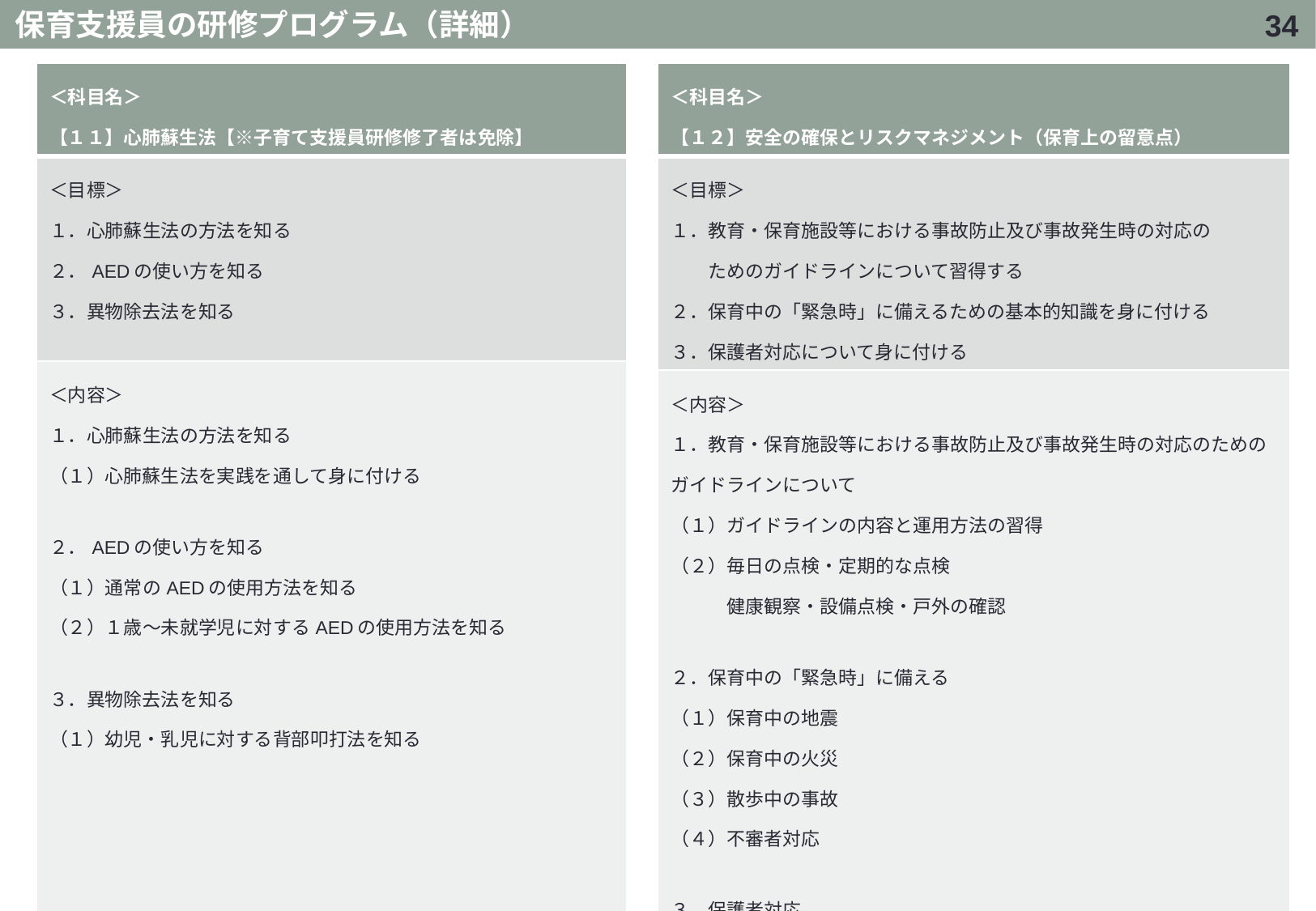

保育支援員の研修プログラム（詳細）
34
| ＜科目名＞ 【１１】心肺蘇生法【※子育て支援員研修修了者は免除】 |
| --- |
| ＜目標＞ １．心肺蘇生法の方法を知る ２．AEDの使い方を知る ３．異物除去法を知る |
| ＜内容＞ １．心肺蘇生法の方法を知る （１）心肺蘇生法を実践を通して身に付ける ２．AEDの使い方を知る （１）通常のAEDの使用方法を知る （２）１歳～未就学児に対するAEDの使用方法を知る ３．異物除去法を知る （１）幼児・乳児に対する背部叩打法を知る |
| ＜科目名＞ 【１２】安全の確保とリスクマネジメント（保育上の留意点） |
| --- |
| ＜目標＞ １．教育・保育施設等における事故防止及び事故発生時の対応の 　　ためのガイドラインについて習得する ２．保育中の「緊急時」に備えるための基本的知識を身に付ける ３．保護者対応について身に付ける |
| ＜内容＞ １．教育・保育施設等における事故防止及び事故発生時の対応のためのガイドラインについて （１）ガイドラインの内容と運用方法の習得 （２）毎日の点検・定期的な点検 　　　健康観察・設備点検・戸外の確認 ２．保育中の「緊急時」に備える （１）保育中の地震 （２）保育中の火災 （３）散歩中の事故 （４）不審者対応 ３．保護者対応 （１）子どもの受け渡し （２）緊急時の保護者連絡について |